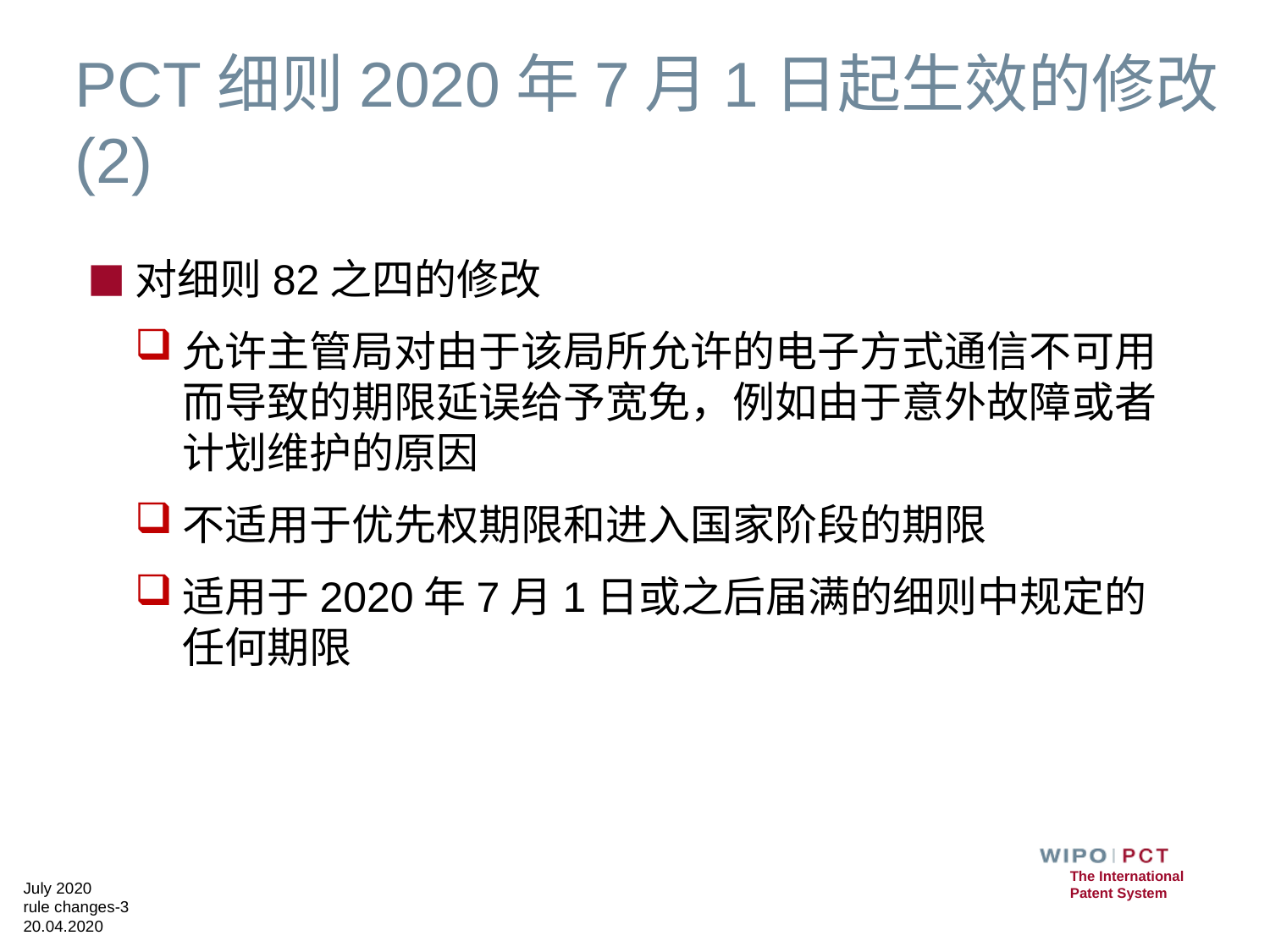

# PCT细则2020年7月1日起生效的修改(2)
对细则82之四的修改
允许主管局对由于该局所允许的电子方式通信不可用而导致的期限延误给予宽免，例如由于意外故障或者计划维护的原因
不适用于优先权期限和进入国家阶段的期限
适用于2020年7月1日或之后届满的细则中规定的任何期限